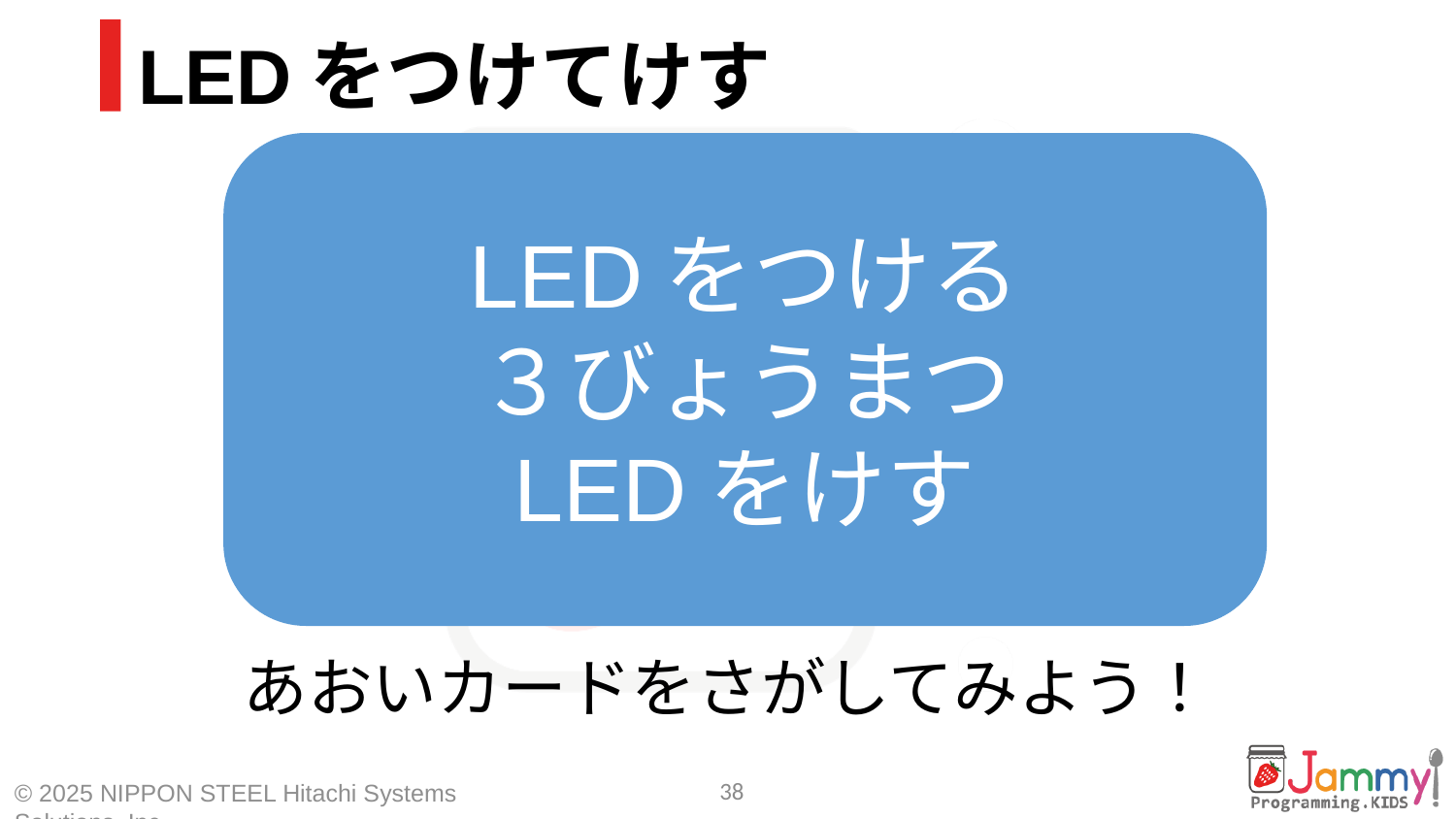

# LEDをつけてけす
LEDをつける
３びょうまつ
LEDをけす
あおいカードをさがしてみよう！
38